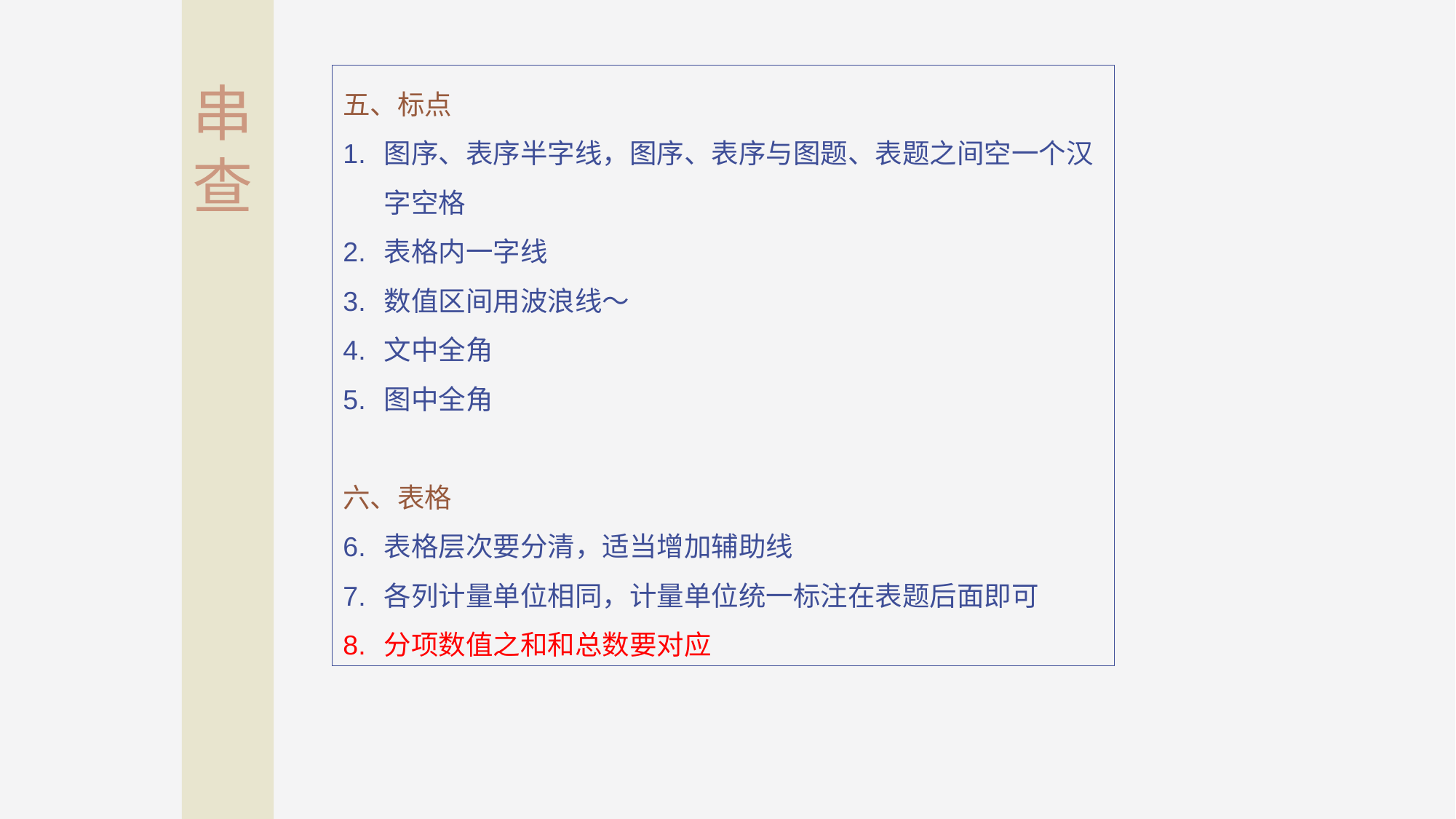

串查
五、标点
图序、表序半字线，图序、表序与图题、表题之间空一个汉字空格
表格内一字线
数值区间用波浪线～
文中全角
图中全角

六、表格
表格层次要分清，适当增加辅助线
各列计量单位相同，计量单位统一标注在表题后面即可
分项数值之和和总数要对应